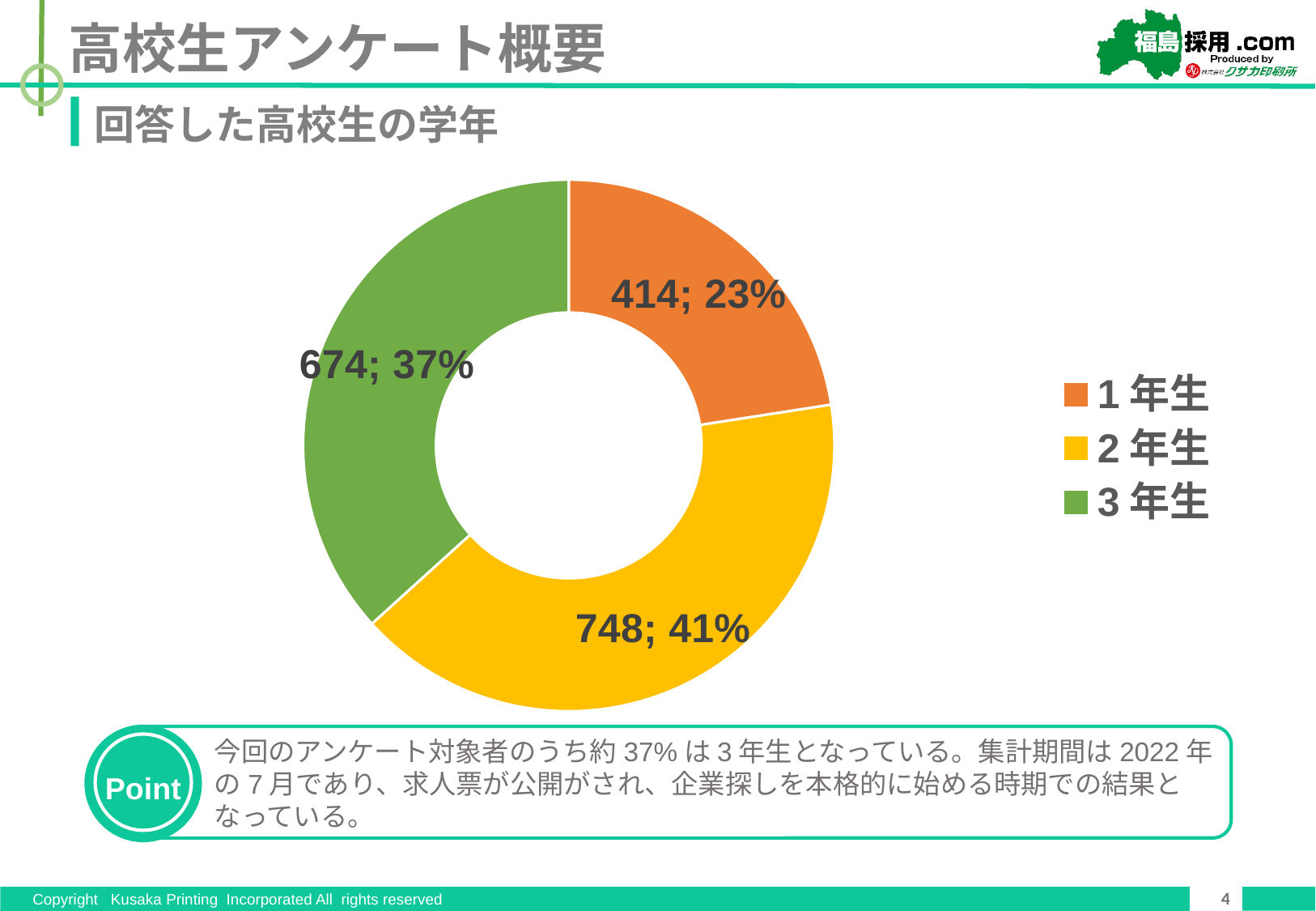

高校生アンケート概要
回答した高校生の学年

### Chart

| Category |  |
|---|---|
| 1年生 | 414.0 |
| 2年生 | 748.0 |
| 3年生 | 674.0 |

今回のアンケート対象者のうち約37%は3年生となっている。集計期間は2022年の7月であり、求人票が公開がされ、企業探しを本格的に始める時期での結果となっている。

Point